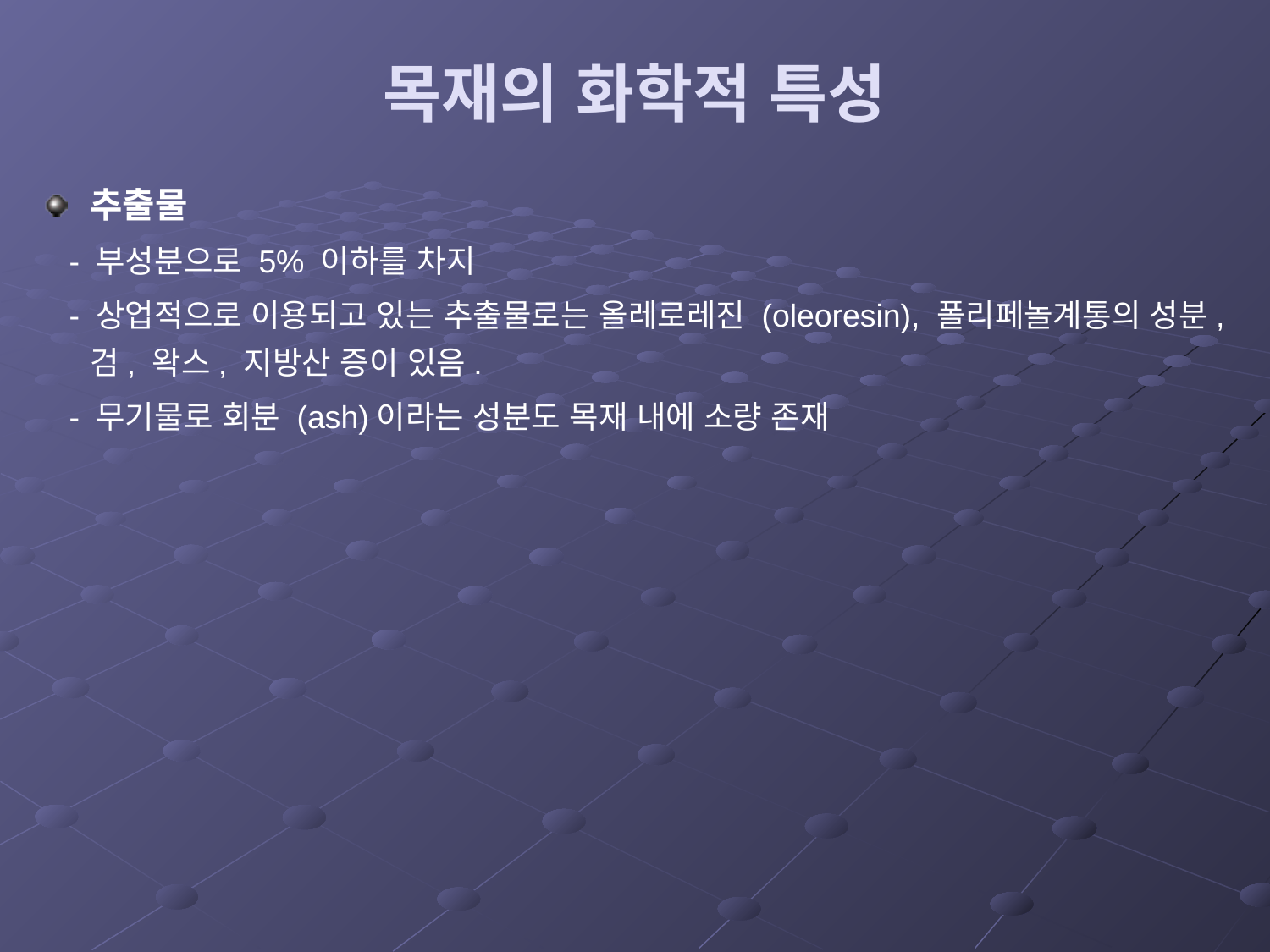

# 목재의 화학적 특성
추출물
   - 부성분으로 5% 이하를 차지
   - 상업적으로 이용되고 있는 추출물로는 올레로레진 (oleoresin), 폴리페놀계통의 성분, 검, 왁스, 지방산 증이 있음.
   - 무기물로 회분 (ash)이라는 성분도 목재 내에 소량 존재